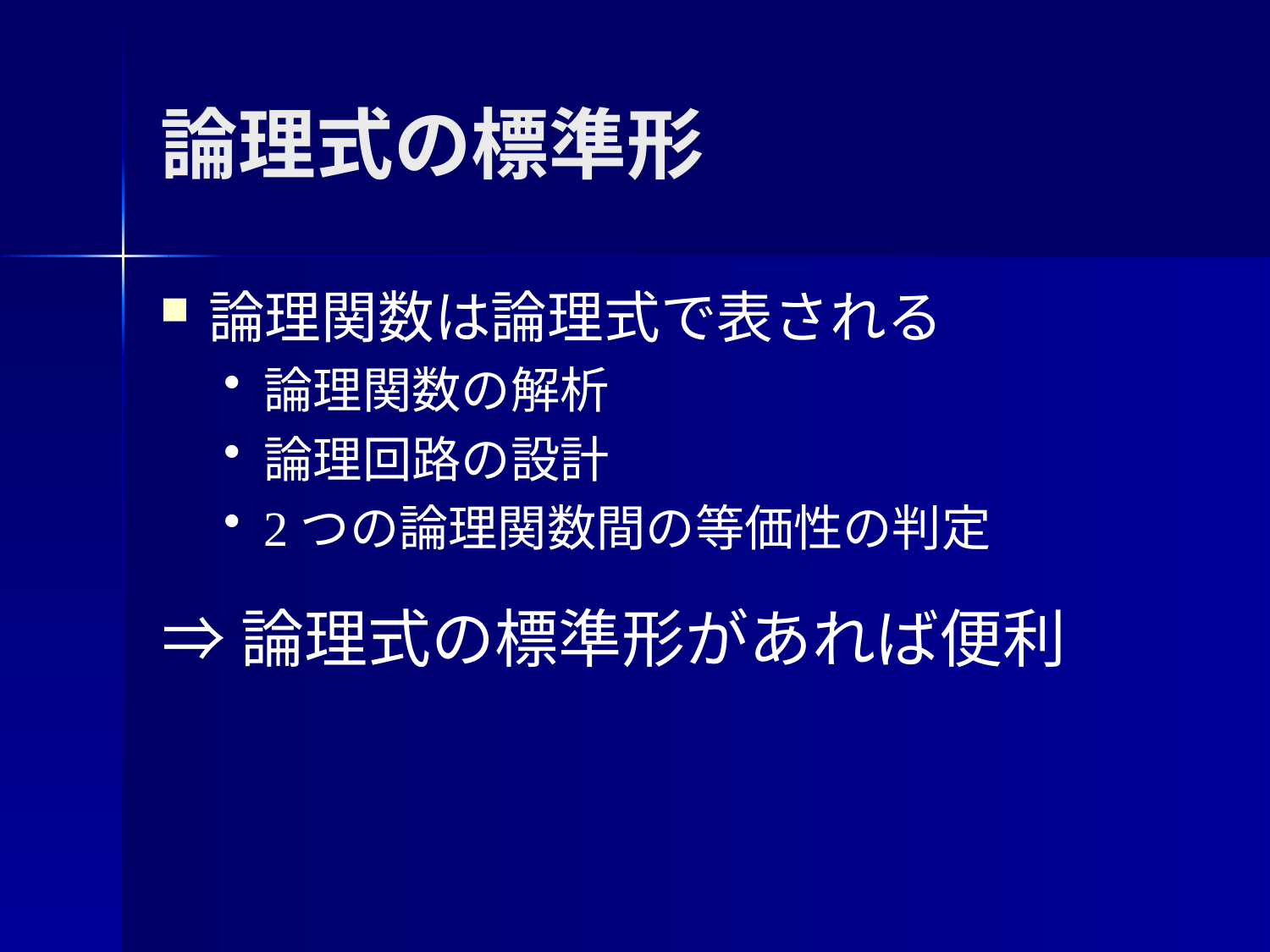

# 論理式の標準形
論理関数は論理式で表される
論理関数の解析
論理回路の設計
2つの論理関数間の等価性の判定
⇒論理式の標準形があれば便利